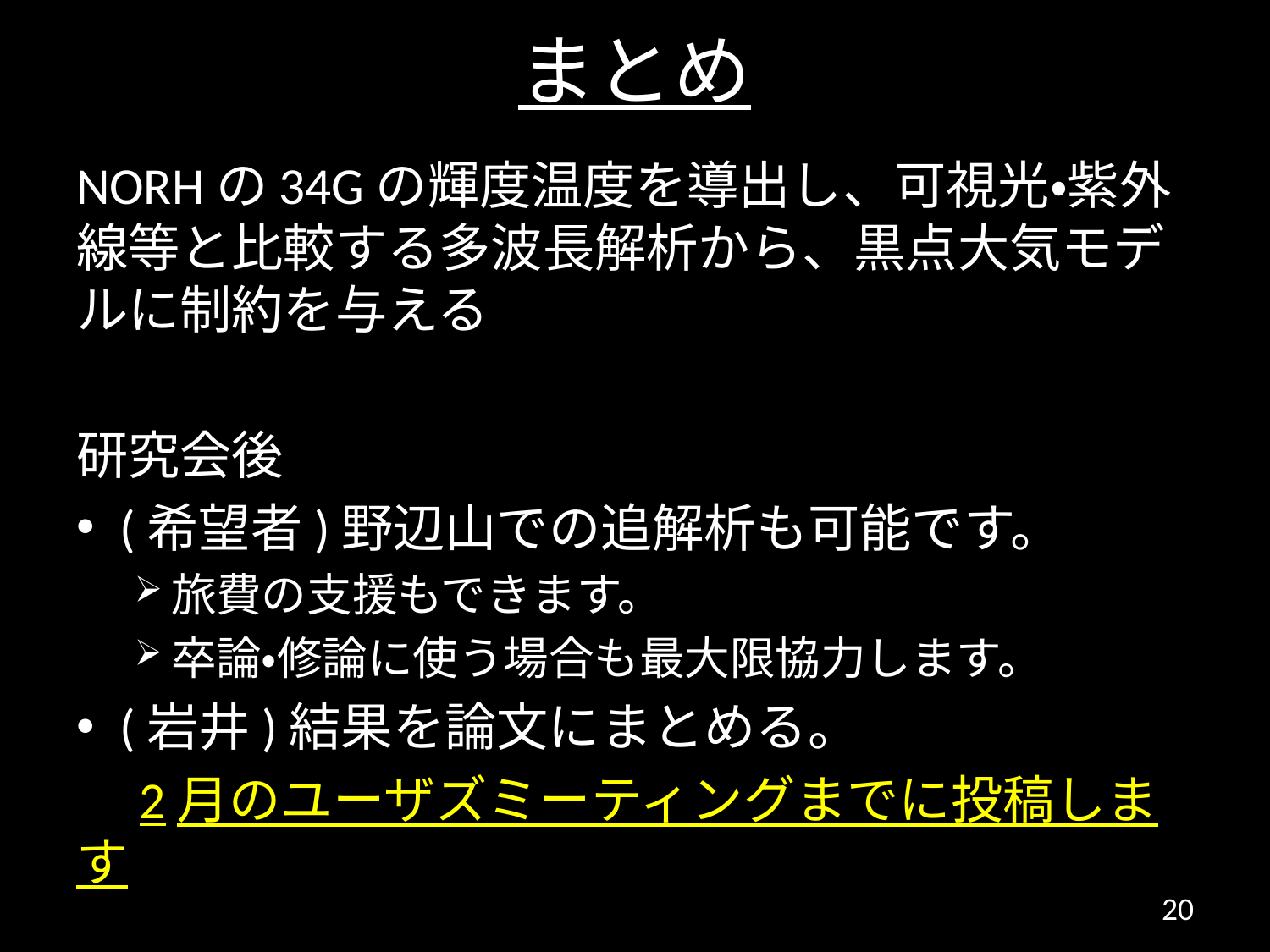

# まとめ
NORHの34Gの輝度温度を導出し、可視光・紫外線等と比較する多波長解析から、黒点大気モデルに制約を与える

研究会後
(希望者)野辺山での追解析も可能です。
旅費の支援もできます。
卒論・修論に使う場合も最大限協力します。
(岩井)結果を論文にまとめる。
　2月のユーザズミーティングまでに投稿します
20